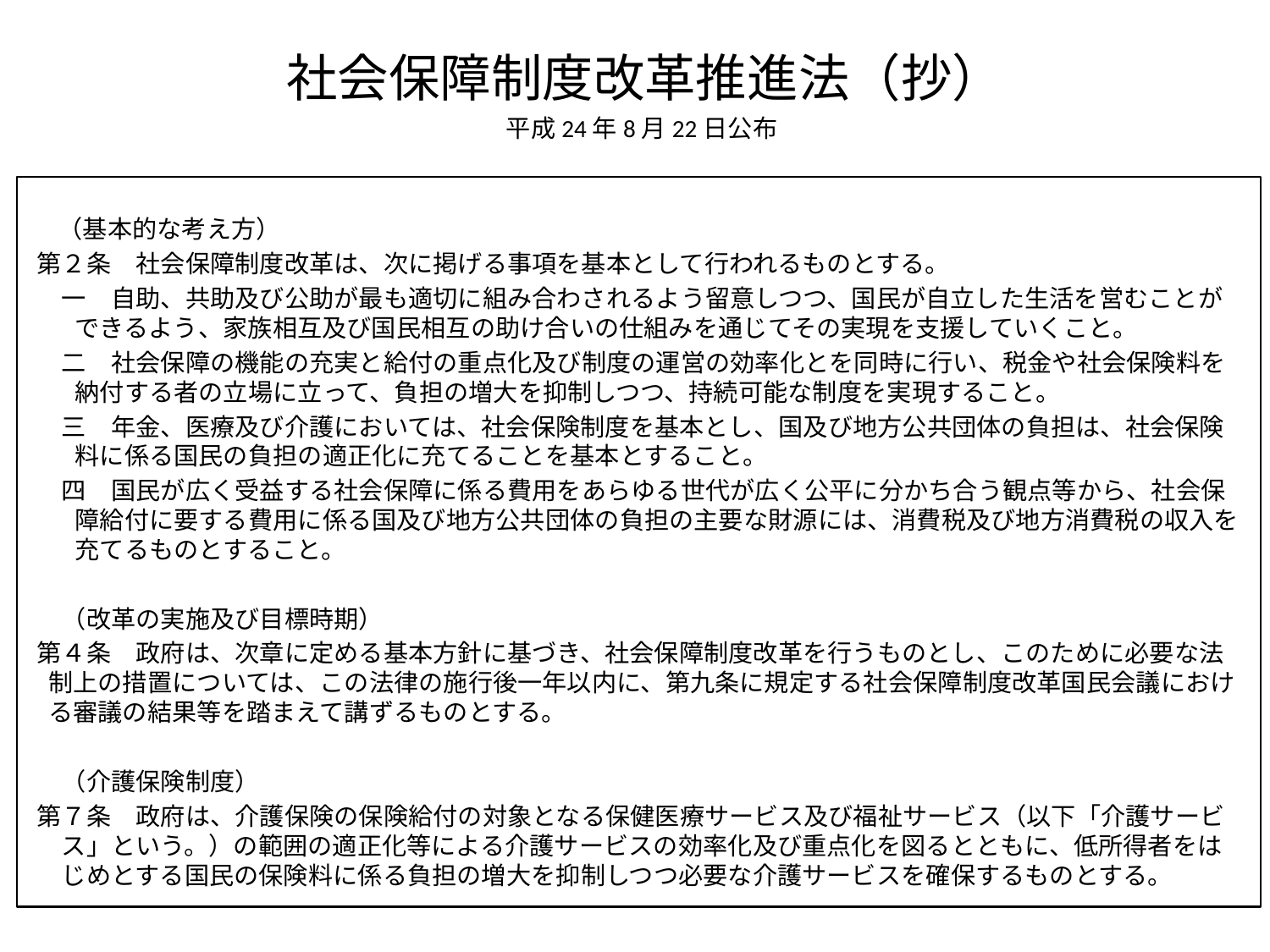

# 社会保障制度改革推進法（抄）

平成24年8月22日公布

　（基本的な考え方）
第２条　社会保障制度改革は、次に掲げる事項を基本として行われるものとする。
一　自助、共助及び公助が最も適切に組み合わされるよう留意しつつ、国民が自立した生活を営むことができるよう、家族相互及び国民相互の助け合いの仕組みを通じてその実現を支援していくこと。
二　社会保障の機能の充実と給付の重点化及び制度の運営の効率化とを同時に行い、税金や社会保険料を納付する者の立場に立って、負担の増大を抑制しつつ、持続可能な制度を実現すること。
三　年金、医療及び介護においては、社会保険制度を基本とし、国及び地方公共団体の負担は、社会保険料に係る国民の負担の適正化に充てることを基本とすること。
四　国民が広く受益する社会保障に係る費用をあらゆる世代が広く公平に分かち合う観点等から、社会保障給付に要する費用に係る国及び地方公共団体の負担の主要な財源には、消費税及び地方消費税の収入を充てるものとすること。

　（改革の実施及び目標時期）
第４条　政府は、次章に定める基本方針に基づき、社会保障制度改革を行うものとし、このために必要な法制上の措置については、この法律の施行後一年以内に、第九条に規定する社会保障制度改革国民会議における審議の結果等を踏まえて講ずるものとする。

　（介護保険制度）
第７条　政府は、介護保険の保険給付の対象となる保健医療サービス及び福祉サービス（以下「介護サービス」という。）の範囲の適正化等による介護サービスの効率化及び重点化を図るとともに、低所得者をはじめとする国民の保険料に係る負担の増大を抑制しつつ必要な介護サービスを確保するものとする。